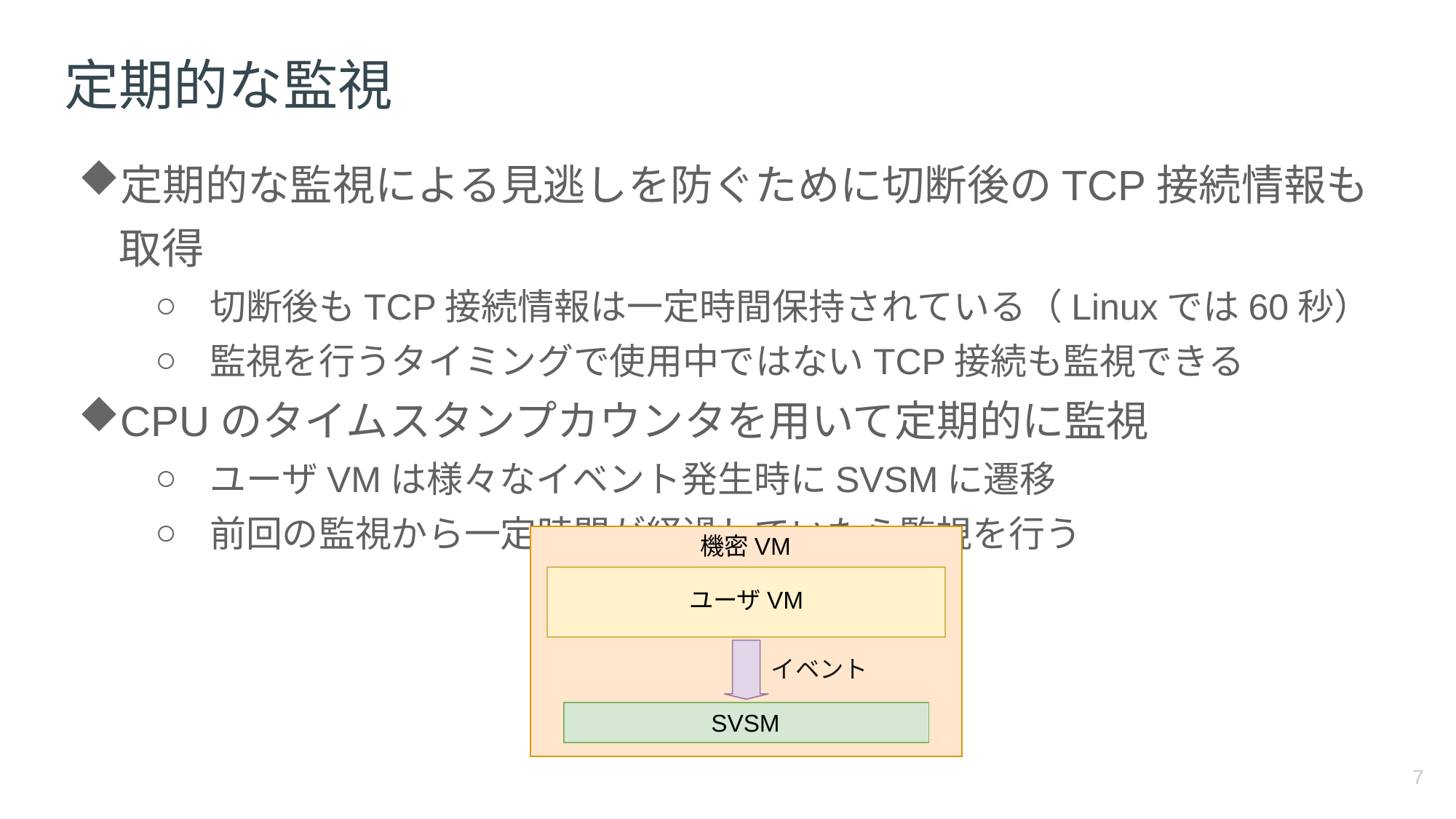

# 定期的な監視
定期的な監視による見逃しを防ぐために切断後のTCP接続情報も取得
切断後もTCP接続情報は一定時間保持されている（Linuxでは60秒）
監視を行うタイミングで使用中ではないTCP接続も監視できる
CPUのタイムスタンプカウンタを用いて定期的に監視
ユーザVMは様々なイベント発生時にSVSMに遷移
前回の監視から一定時間が経過していたら監視を行う
機密VM

ユーザVM
イベント

SVSM

7